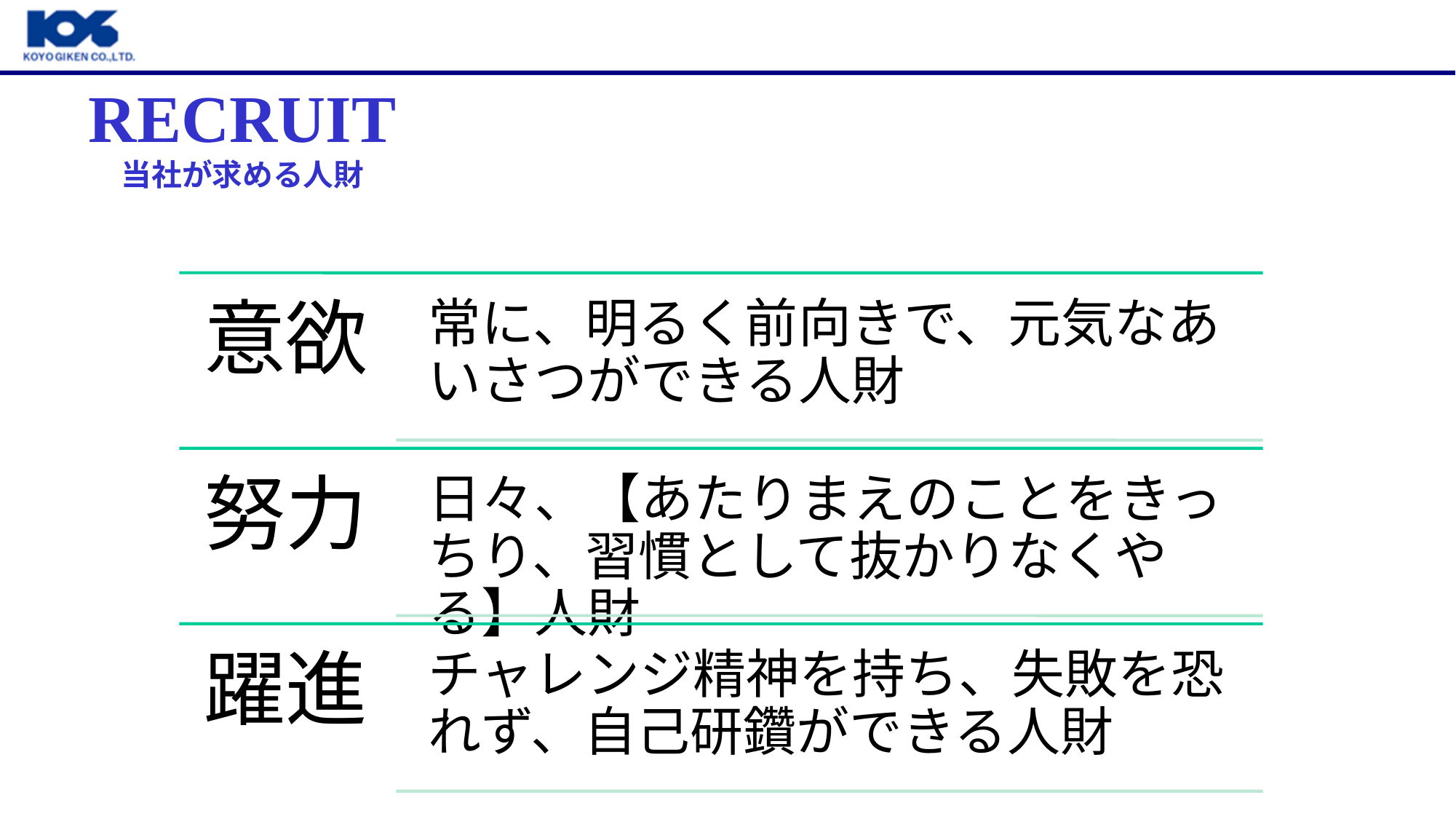

RECRUIT
当社が求める人財
意欲
常に、明るく前向きで、元気なあいさつができる人財
努力
日々、【あたりまえのことをきっちり、習慣として抜かりなくやる】人財
躍進
チャレンジ精神を持ち、失敗を恐れず、自己研鑽ができる人財